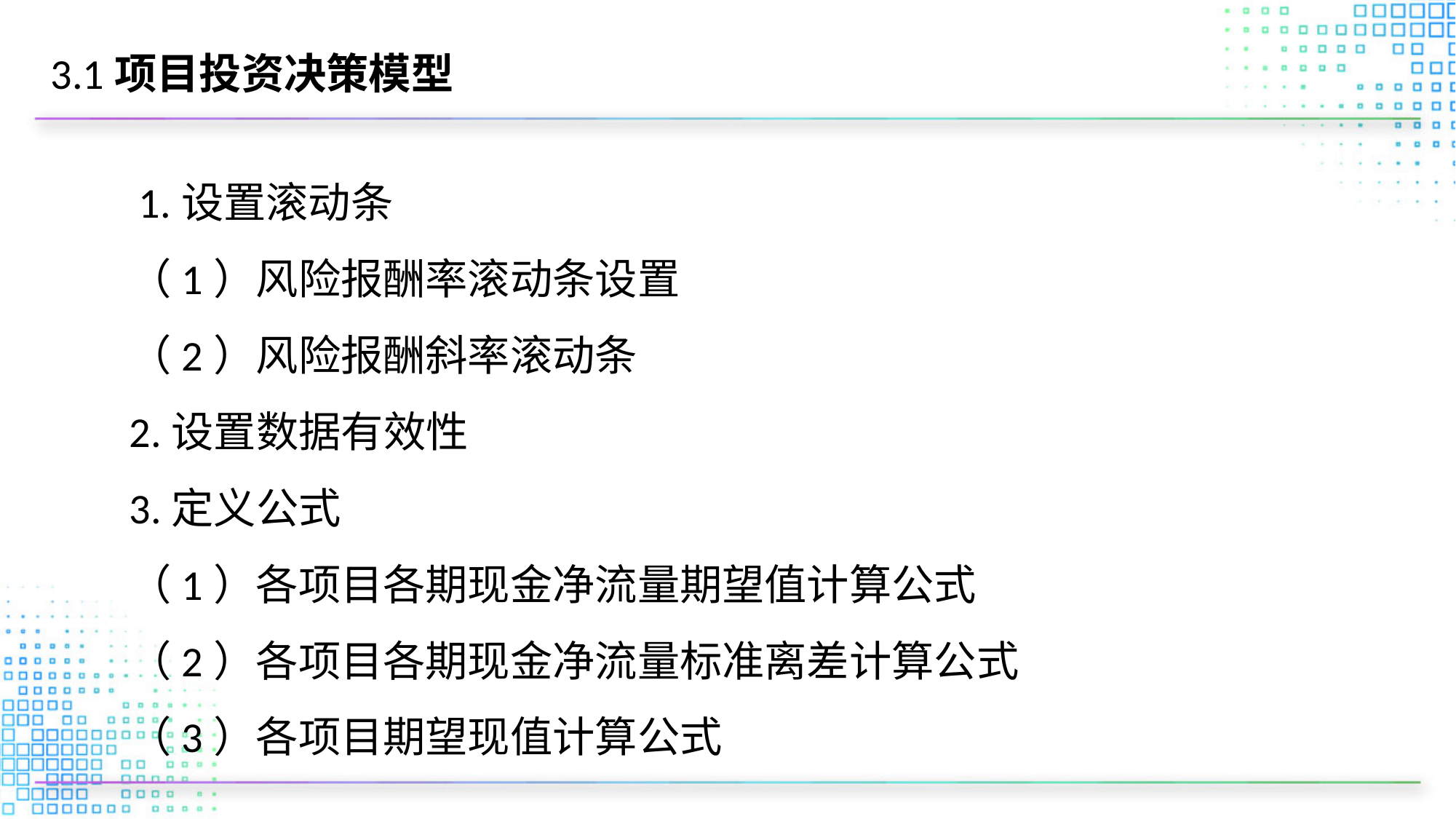

# 3.1项目投资决策模型
 1.设置滚动条
（1）风险报酬率滚动条设置
（2）风险报酬斜率滚动条
2.设置数据有效性
3.定义公式
（1）各项目各期现金净流量期望值计算公式
（2）各项目各期现金净流量标准离差计算公式
（3）各项目期望现值计算公式